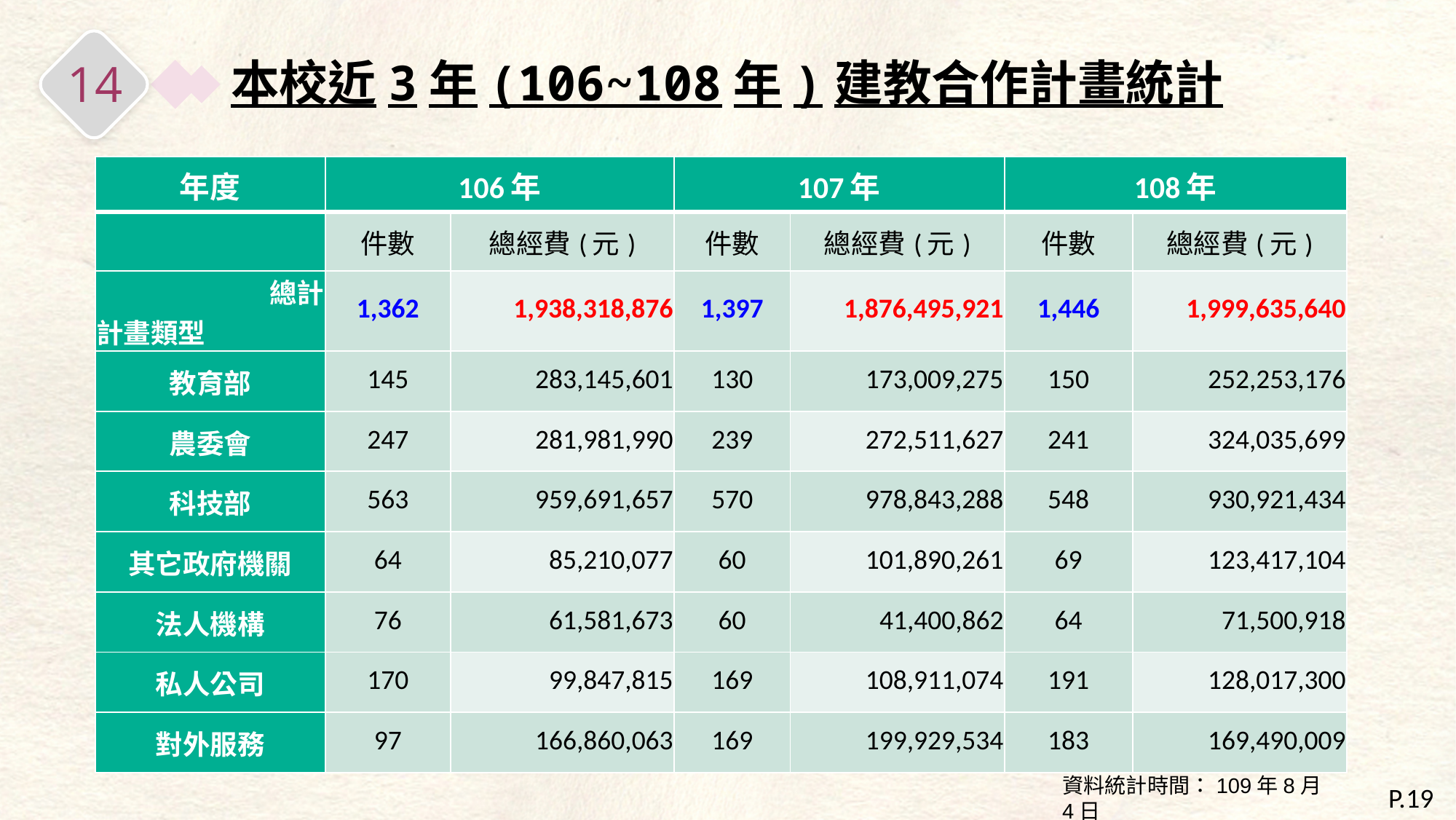

本校近3年(106~108年)建教合作計畫統計

14

| 年度 | 106年 |  | 107年 |  | 108年 |  |
| --- | --- | --- | --- | --- | --- | --- |
|  | 件數 | 總經費(元) | 件數 | 總經費(元) | 件數 | 總經費(元) |
| 總計 計畫類型 | 1,362 | 1,938,318,876 | 1,397 | 1,876,495,921 | 1,446 | 1,999,635,640 |
| 教育部 | 145 | 283,145,601 | 130 | 173,009,275 | 150 | 252,253,176 |
| 農委會 | 247 | 281,981,990 | 239 | 272,511,627 | 241 | 324,035,699 |
| 科技部 | 563 | 959,691,657 | 570 | 978,843,288 | 548 | 930,921,434 |
| 其它政府機關 | 64 | 85,210,077 | 60 | 101,890,261 | 69 | 123,417,104 |
| 法人機構 | 76 | 61,581,673 | 60 | 41,400,862 | 64 | 71,500,918 |
| 私人公司 | 170 | 99,847,815 | 169 | 108,911,074 | 191 | 128,017,300 |
| 對外服務 | 97 | 166,860,063 | 169 | 199,929,534 | 183 | 169,490,009 |
資料統計時間：109年8月4日